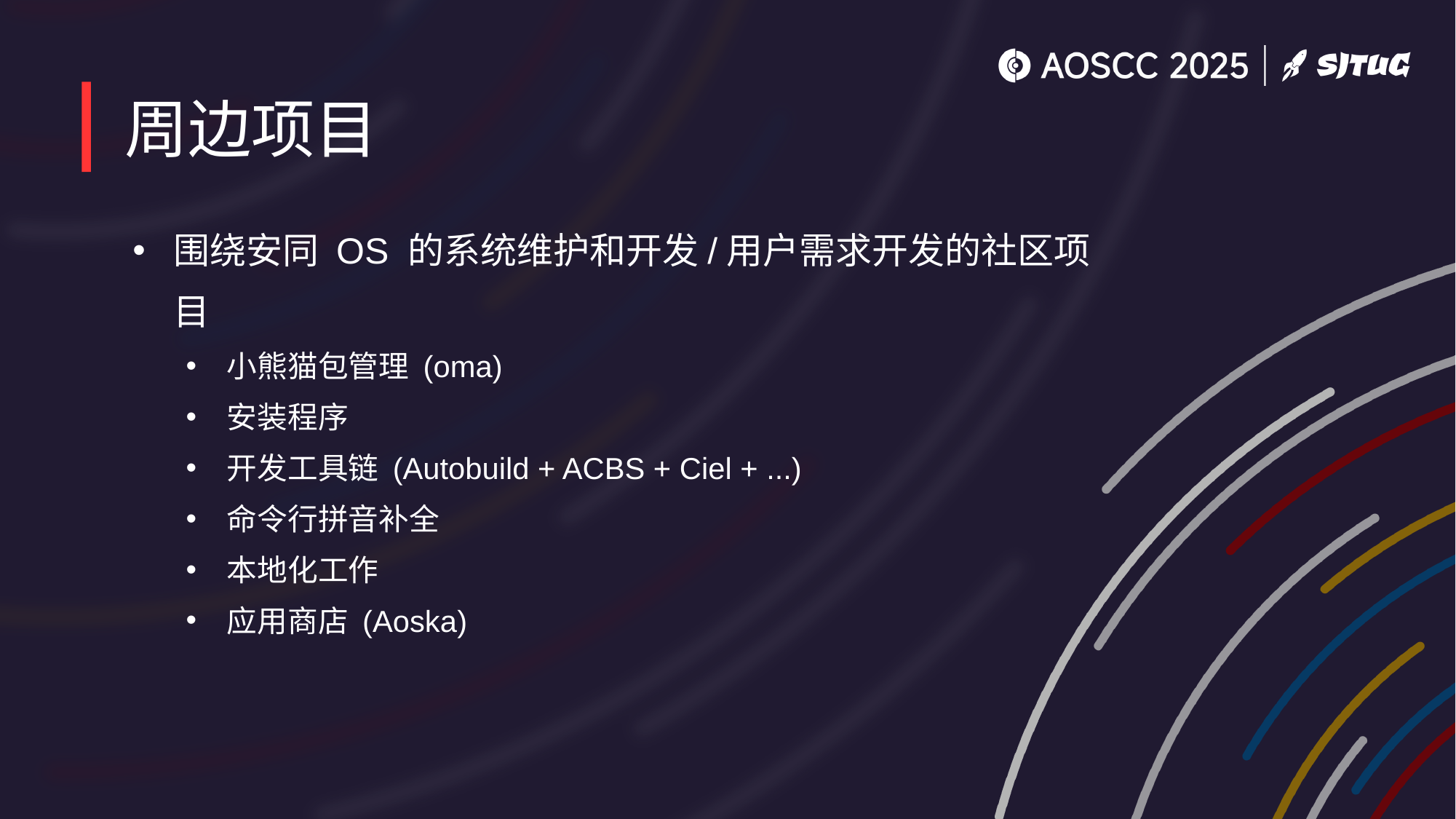

# 周边项目
围绕安同 OS 的系统维护和开发/用户需求开发的社区项目
小熊猫包管理 (oma)
安装程序
开发工具链 (Autobuild + ACBS + Ciel + ...)
命令行拼音补全
本地化工作
应用商店 (Aoska)